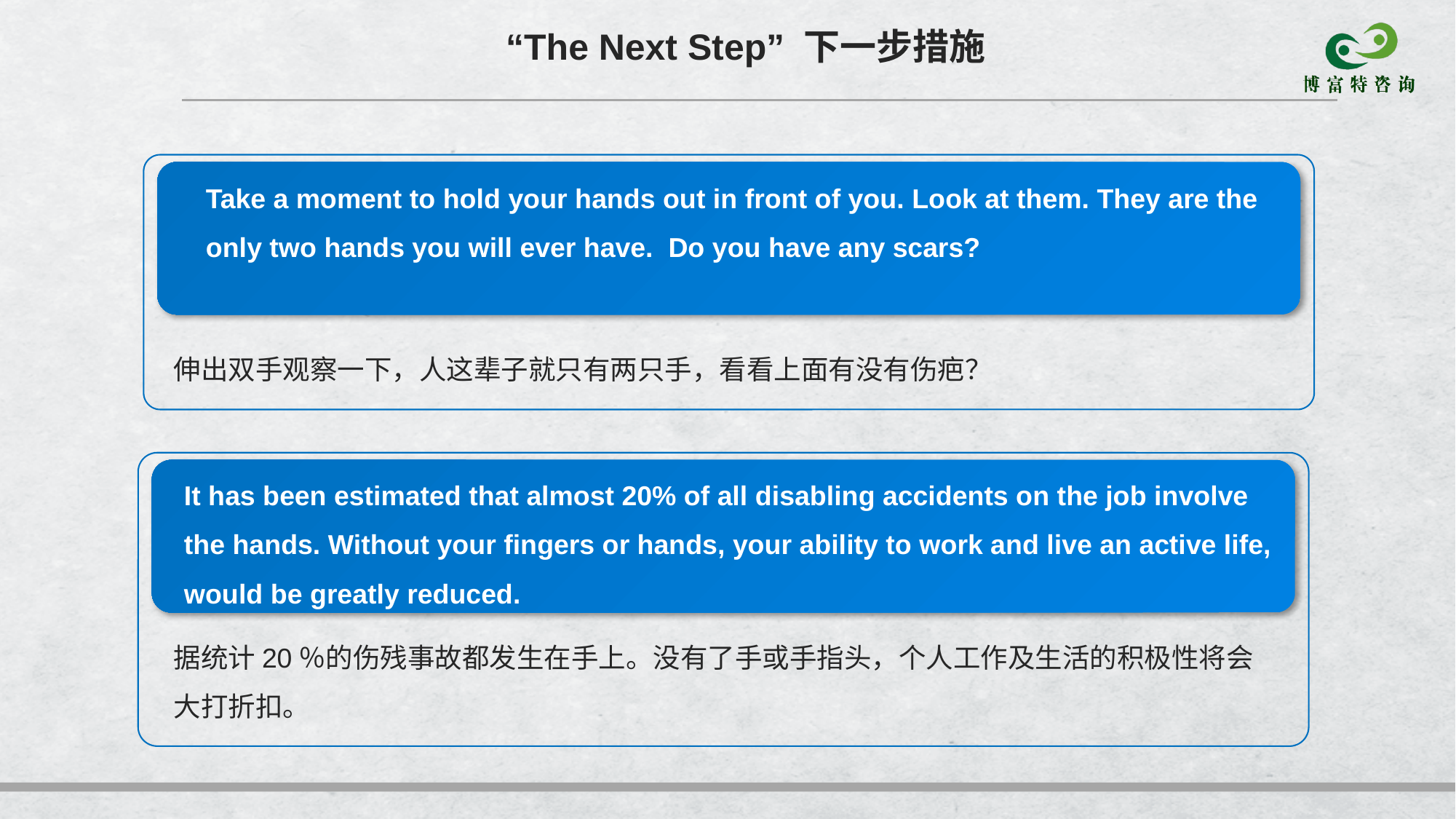

“The Next Step” 下一步措施

Take a moment to hold your hands out in front of you. Look at them. They are the only two hands you will ever have.  Do you have any scars?

伸出双手观察一下，人这辈子就只有两只手，看看上面有没有伤疤？

It has been estimated that almost 20% of all disabling accidents on the job involve the hands. Without your fingers or hands, your ability to work and live an active life, would be greatly reduced.

据统计20％的伤残事故都发生在手上。没有了手或手指头，个人工作及生活的积极性将会大打折扣。